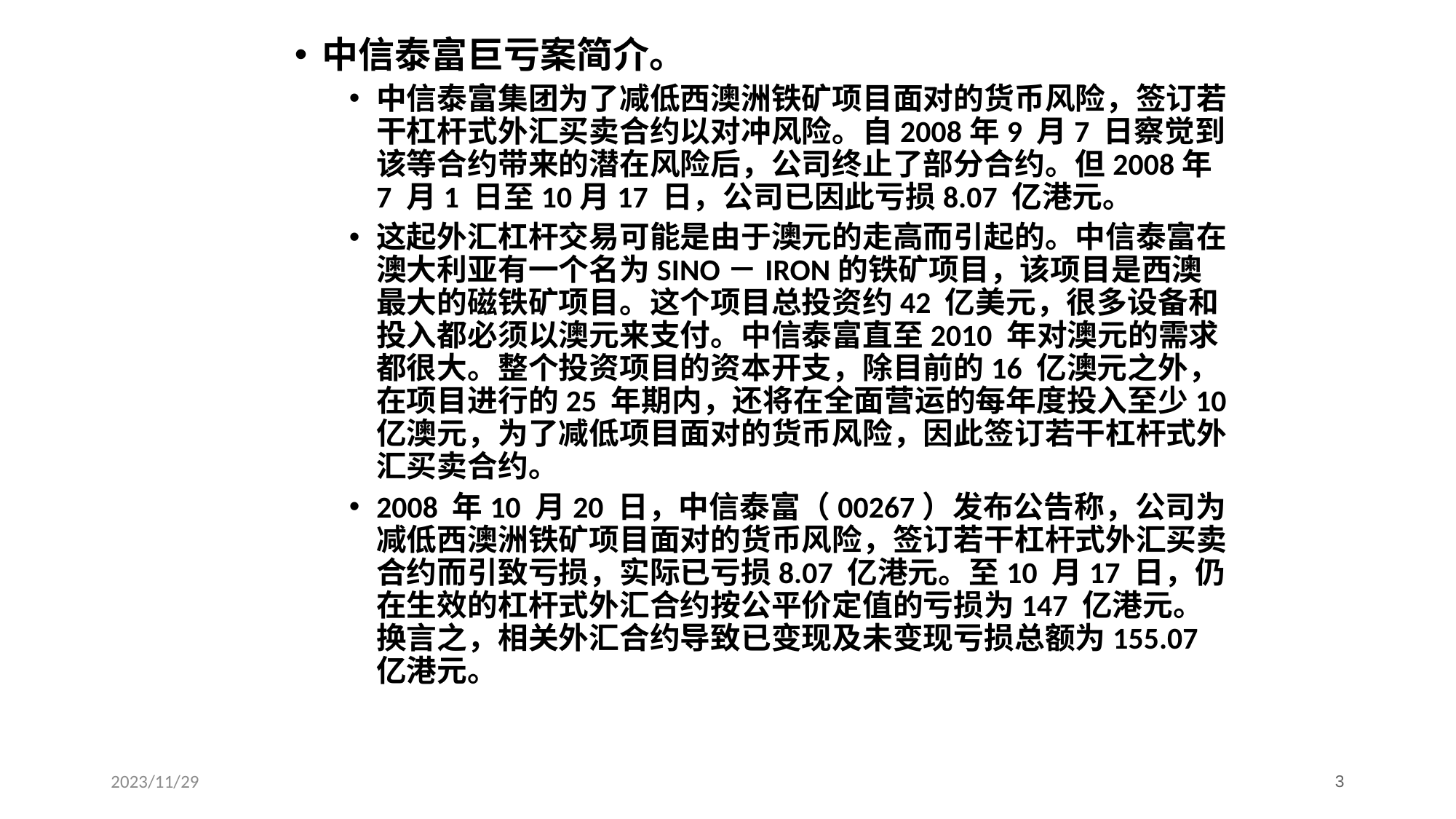

中信泰富巨亏案简介。
中信泰富集团为了减低西澳洲铁矿项目面对的货币风险，签订若干杠杆式外汇买卖合约以对冲风险。自2008年9 月7 日察觉到该等合约带来的潜在风险后，公司终止了部分合约。但2008年7 月1 日至10月17 日，公司已因此亏损8.07 亿港元。
这起外汇杠杆交易可能是由于澳元的走高而引起的。中信泰富在澳大利亚有一个名为SINO－IRON的铁矿项目，该项目是西澳最大的磁铁矿项目。这个项目总投资约42 亿美元，很多设备和投入都必须以澳元来支付。中信泰富直至2010 年对澳元的需求都很大。整个投资项目的资本开支，除目前的16 亿澳元之外，在项目进行的25 年期内，还将在全面营运的每年度投入至少10 亿澳元，为了减低项目面对的货币风险，因此签订若干杠杆式外汇买卖合约。
2008 年10 月20 日，中信泰富（00267）发布公告称，公司为减低西澳洲铁矿项目面对的货币风险，签订若干杠杆式外汇买卖合约而引致亏损，实际已亏损8.07 亿港元。至10 月17 日，仍在生效的杠杆式外汇合约按公平价定值的亏损为147 亿港元。换言之，相关外汇合约导致已变现及未变现亏损总额为155.07 亿港元。
2023/11/29
3